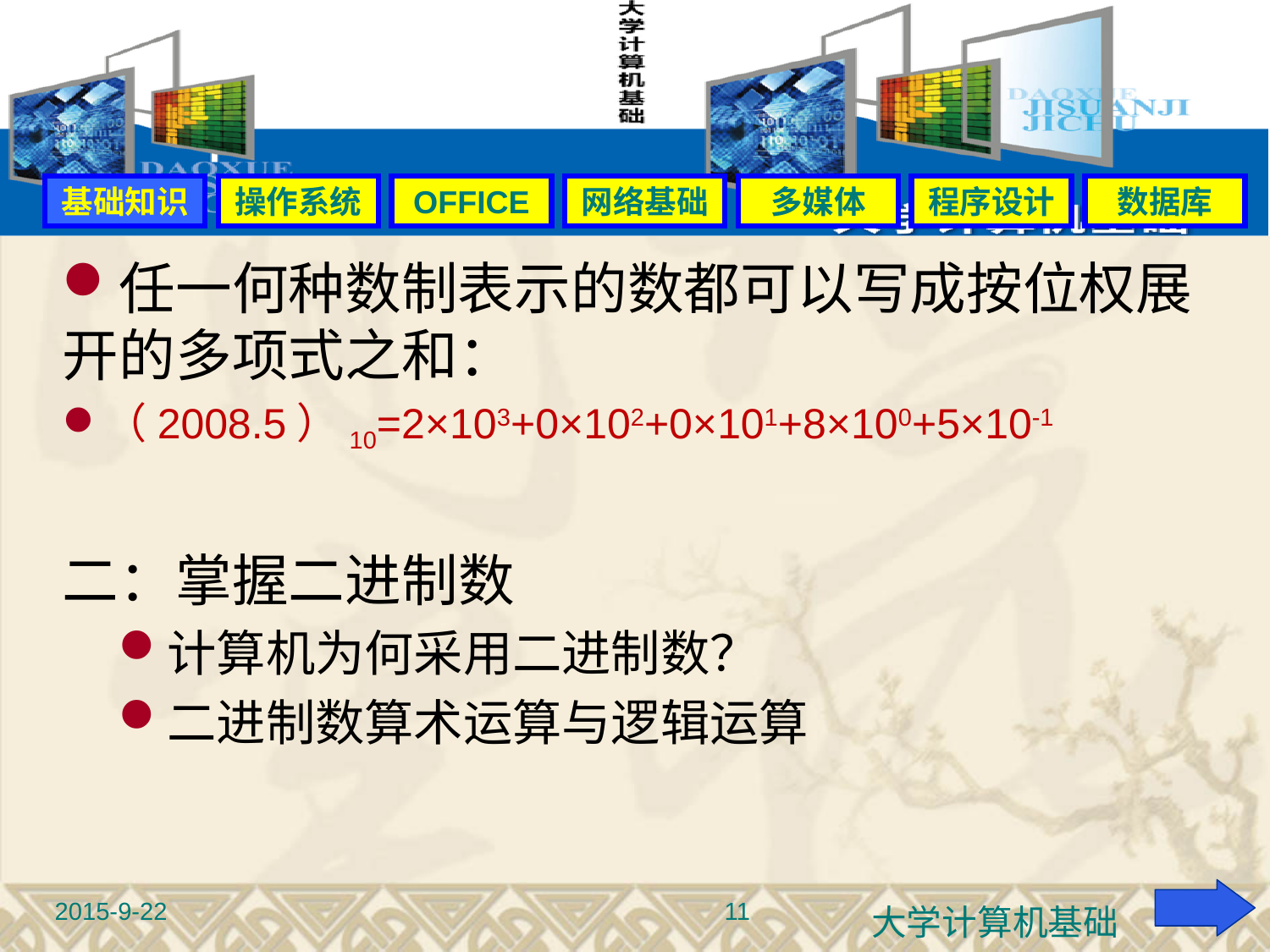

#
基础知识
操作系统
OFFICE
网络基础
多媒体
程序设计
数据库
任一何种数制表示的数都可以写成按位权展开的多项式之和：
（2008.5）10=2×103+0×102+0×101+8×100+5×10-1

二：掌握二进制数
计算机为何采用二进制数？
二进制数算术运算与逻辑运算

11
2015-9-22